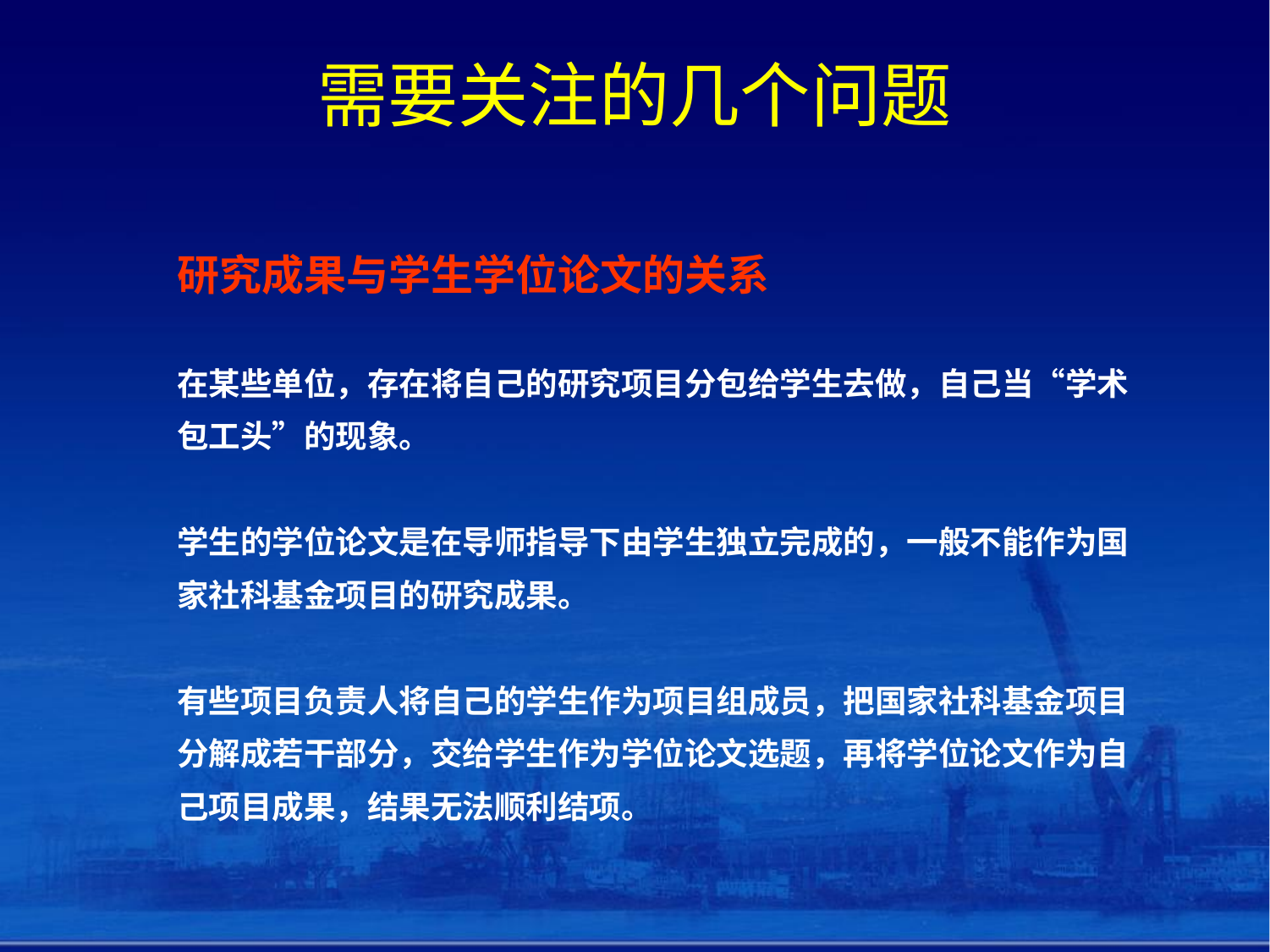

# 需要关注的几个问题
研究成果与学生学位论文的关系

在某些单位，存在将自己的研究项目分包给学生去做，自己当“学术包工头”的现象。

学生的学位论文是在导师指导下由学生独立完成的，一般不能作为国家社科基金项目的研究成果。

有些项目负责人将自己的学生作为项目组成员，把国家社科基金项目分解成若干部分，交给学生作为学位论文选题，再将学位论文作为自己项目成果，结果无法顺利结项。